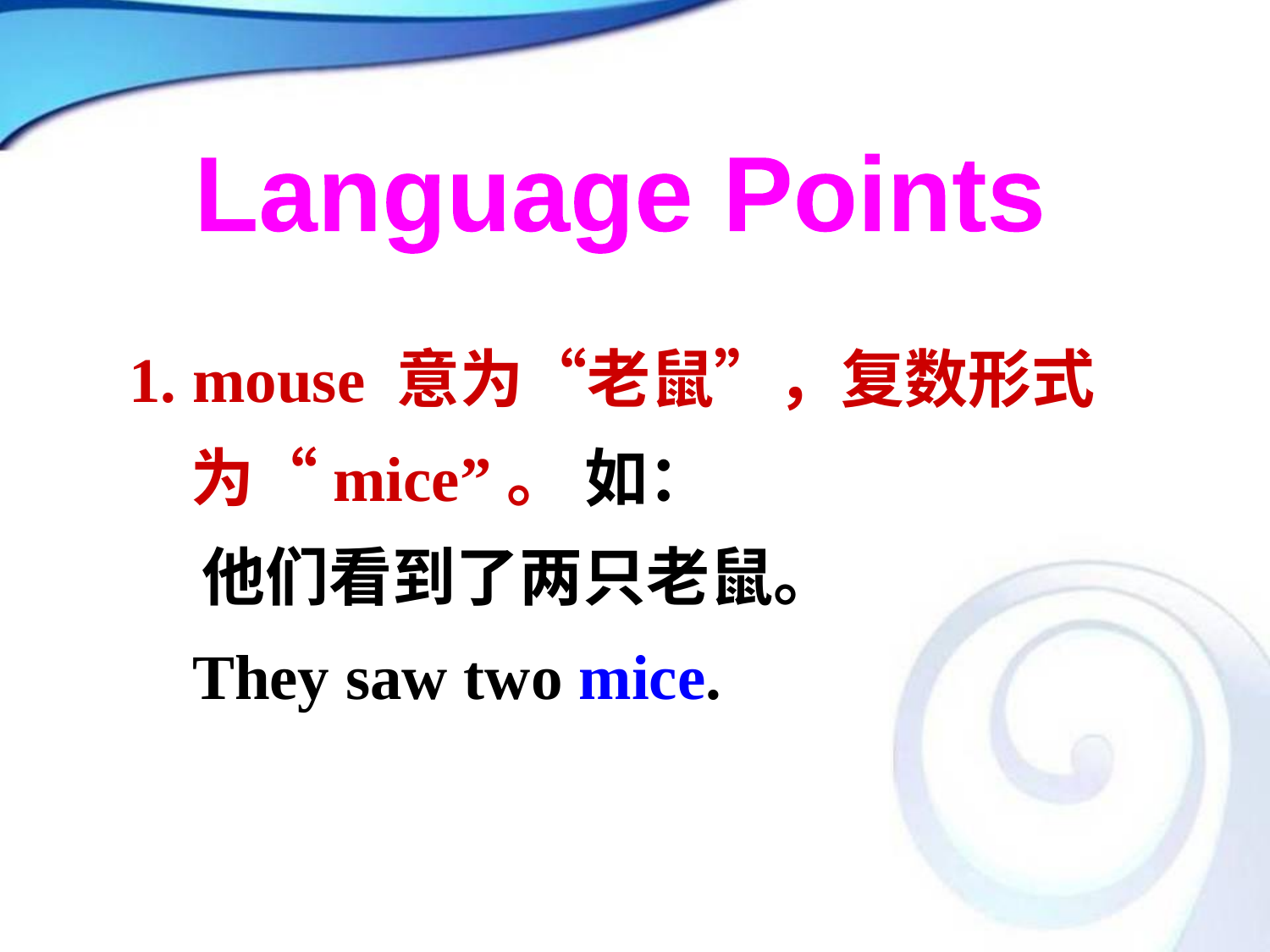

Language Points
1. mouse 意为“老鼠”，复数形式为“mice”。 如：
    他们看到了两只老鼠。
    They saw two mice.